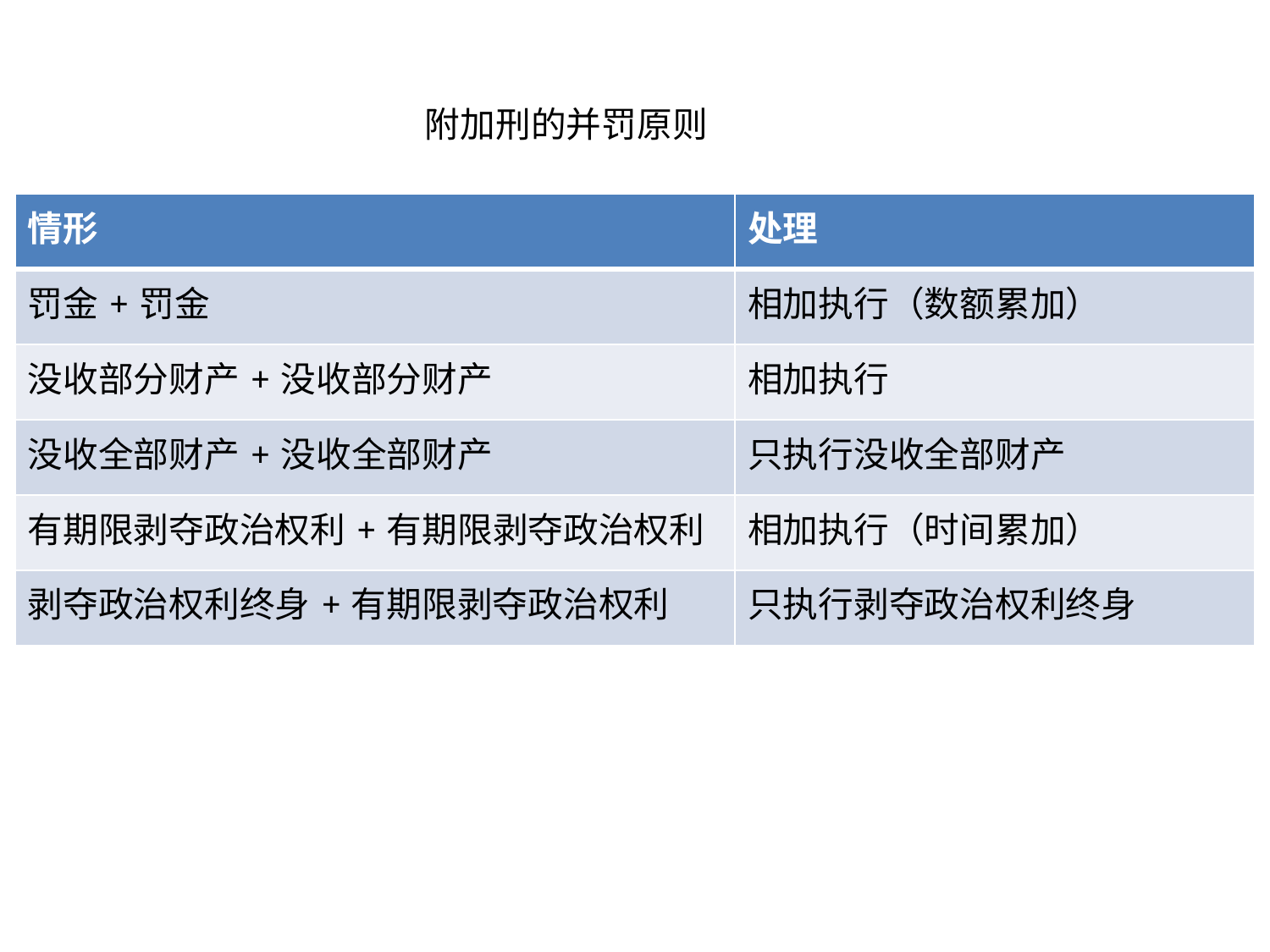

附加刑的并罚原则
| 情形 | 处理 |
| --- | --- |
| 罚金+罚金 | 相加执行（数额累加） |
| 没收部分财产+没收部分财产 | 相加执行 |
| 没收全部财产+没收全部财产 | 只执行没收全部财产 |
| 有期限剥夺政治权利+有期限剥夺政治权利 | 相加执行（时间累加） |
| 剥夺政治权利终身+有期限剥夺政治权利 | 只执行剥夺政治权利终身 |